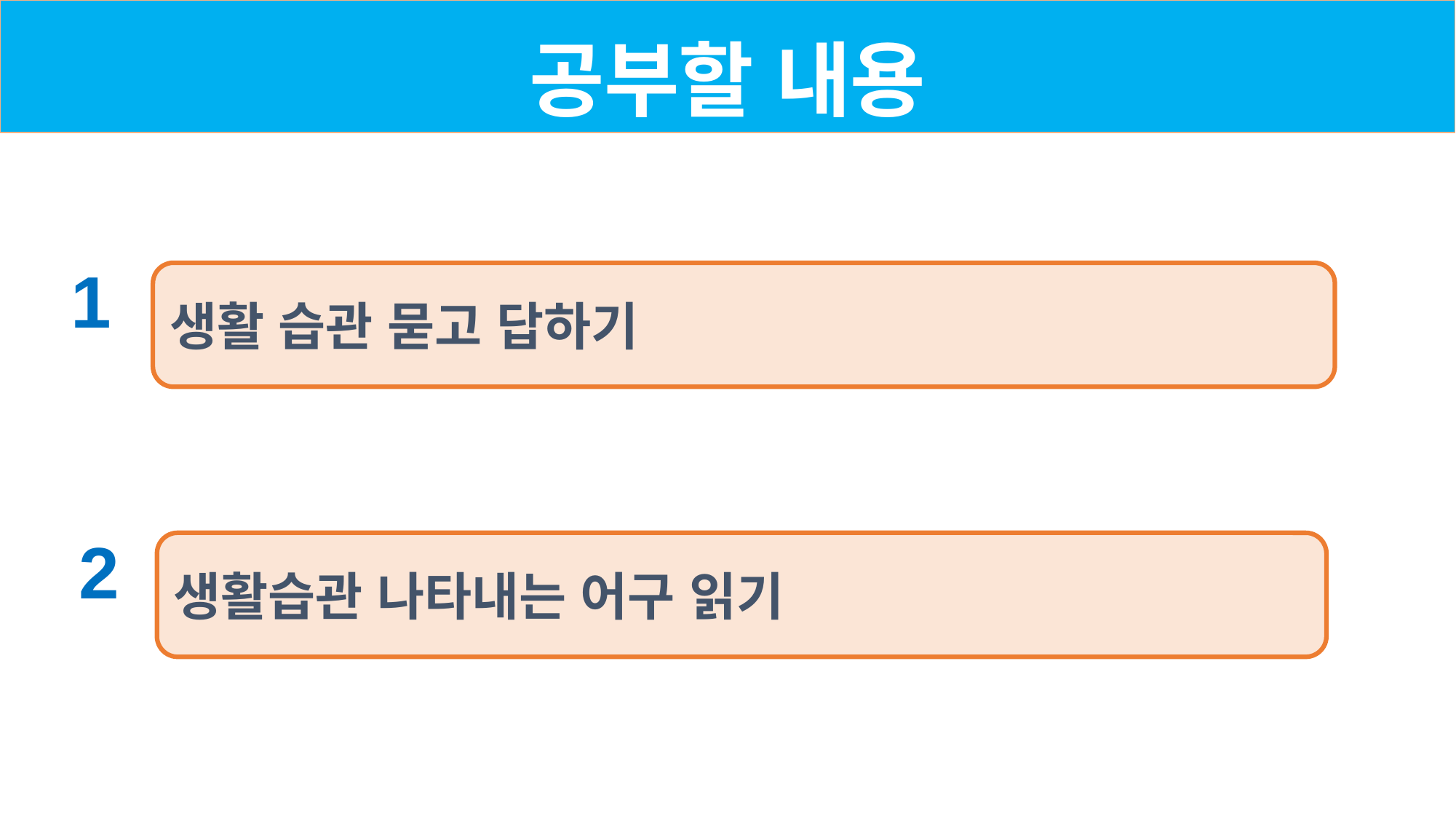

공부할 내용
1
생활 습관 묻고 답하기
2
생활습관 나타내는 어구 읽기